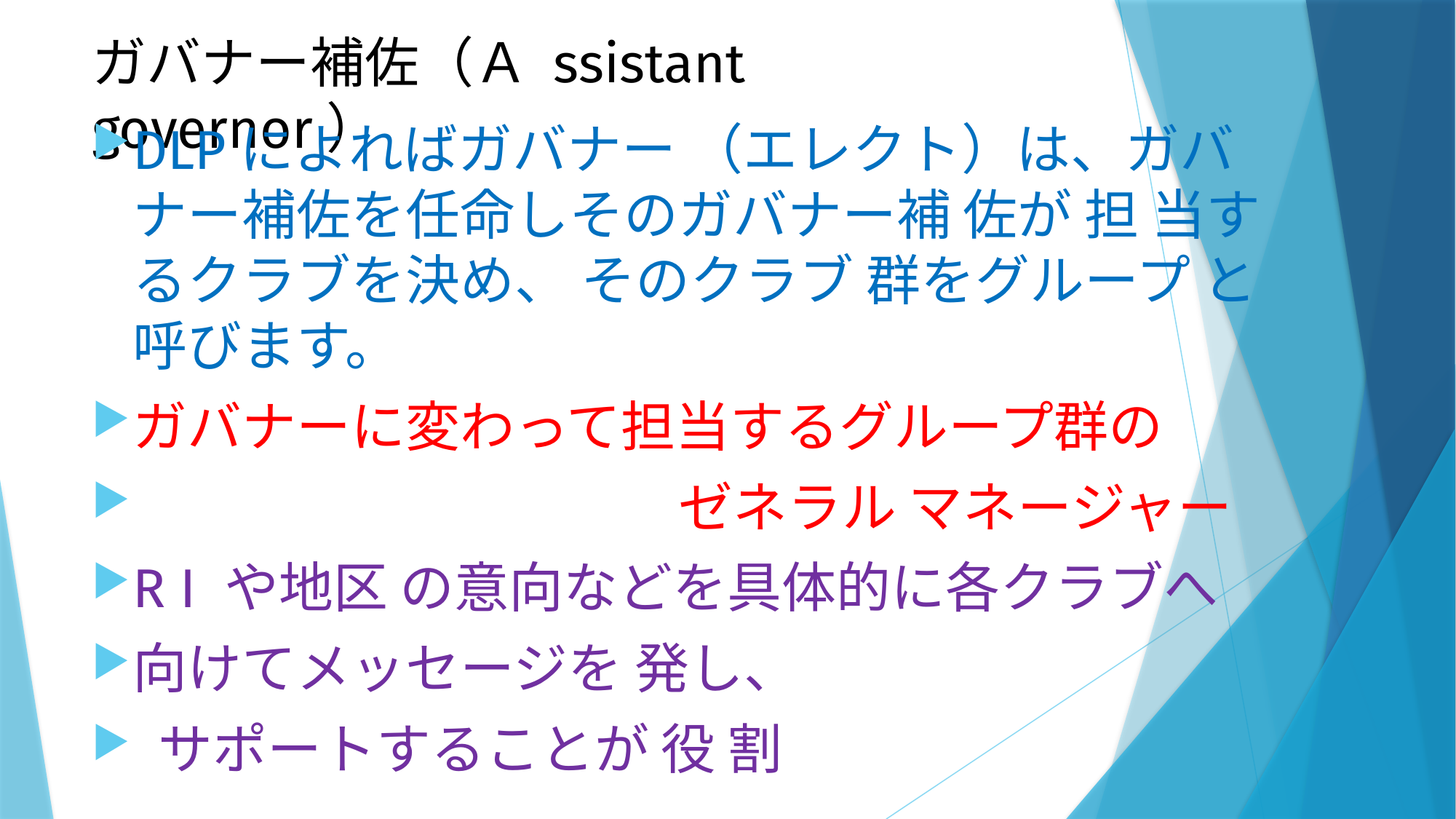

# ガバナー補佐（Ａ ssistant　governor）
DLPによればガバナー （エレクト）は、ガバナー補佐を任命しそのガバナー補 佐が 担 当するクラブを決め、 そのクラブ 群をグループ と呼びます。
ガバナーに変わって担当するグループ群の
　　　　　　　　　　ゼネラル マネージャー
R I や地区 の意向などを具体的に各クラブへ
向けてメッセージを 発し、
 サポートすることが 役 割